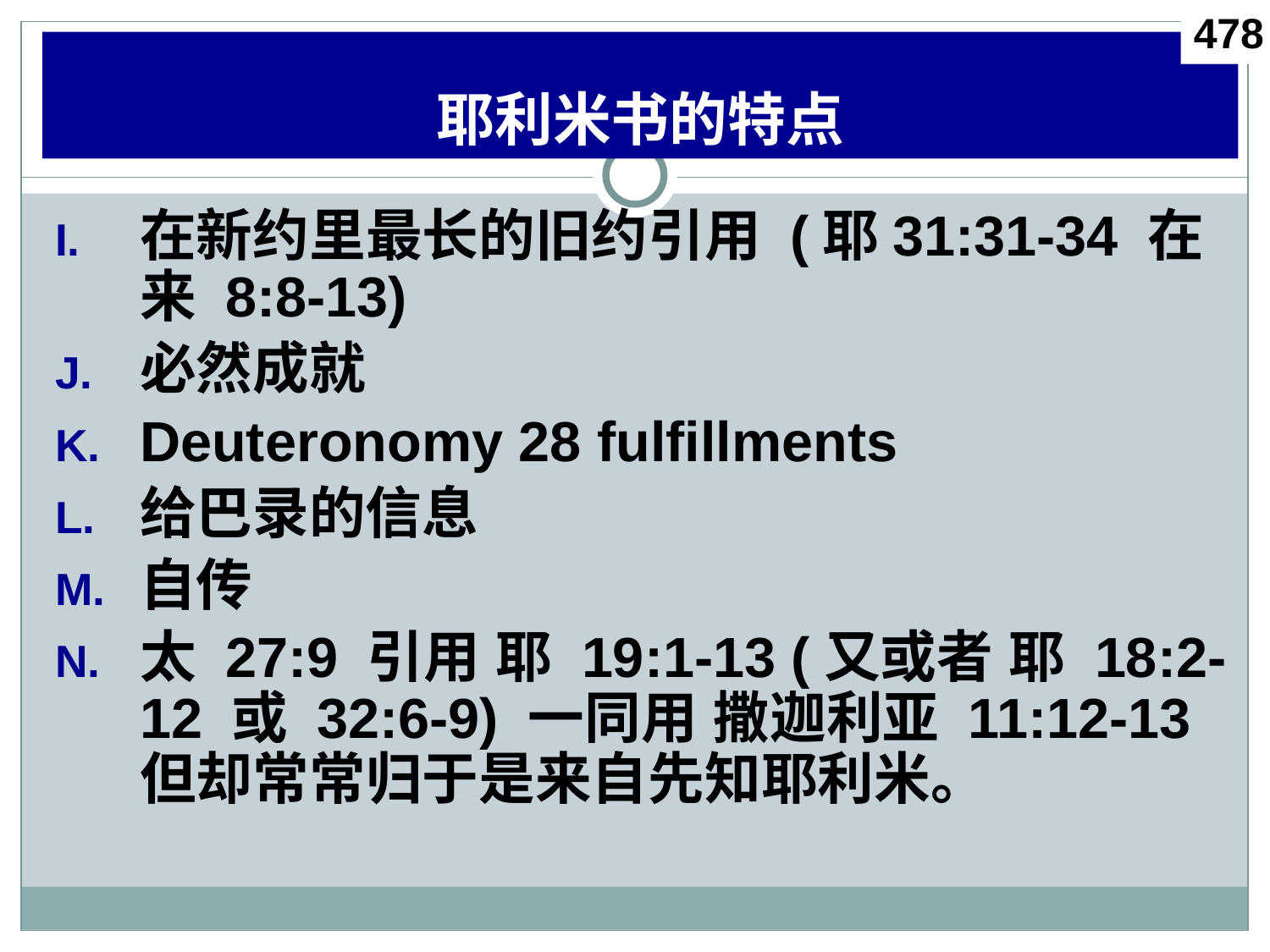

478
# 耶利米书的特点
在新约里最长的旧约引用 (耶31:31-34 在来 8:8-13)
必然成就
Deuteronomy 28 fulfillments
给巴录的信息
自传
太 27:9 引用 耶 19:1-13 (又或者 耶 18:2-12 或 32:6-9) 一同用 撒迦利亚 11:12-13 但却常常归于是来自先知耶利米。